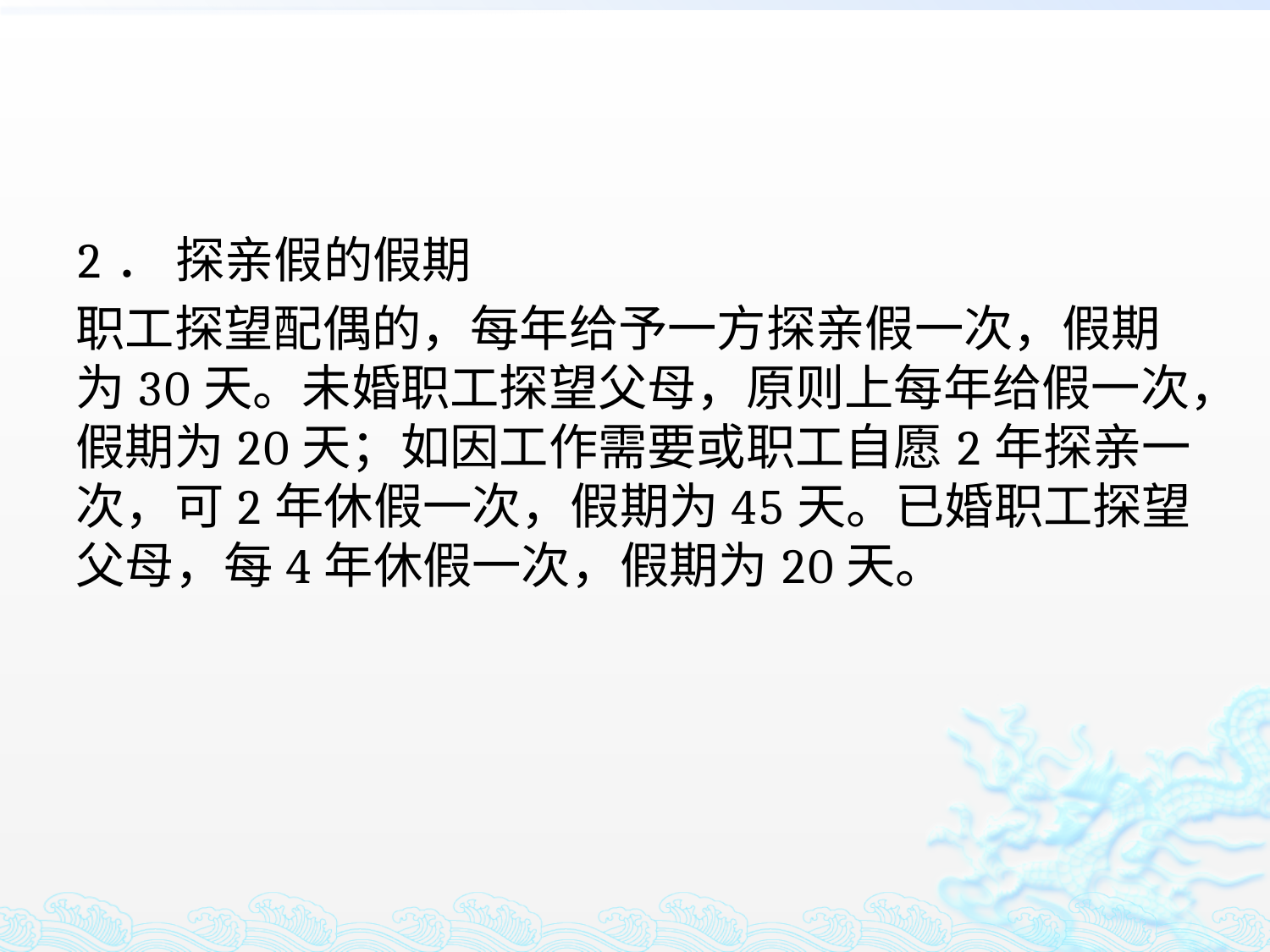

#
2． 探亲假的假期
职工探望配偶的，每年给予一方探亲假一次，假期为30天。未婚职工探望父母，原则上每年给假一次，假期为20天；如因工作需要或职工自愿2年探亲一次，可2年休假一次，假期为45天。已婚职工探望父母，每4年休假一次，假期为20天。